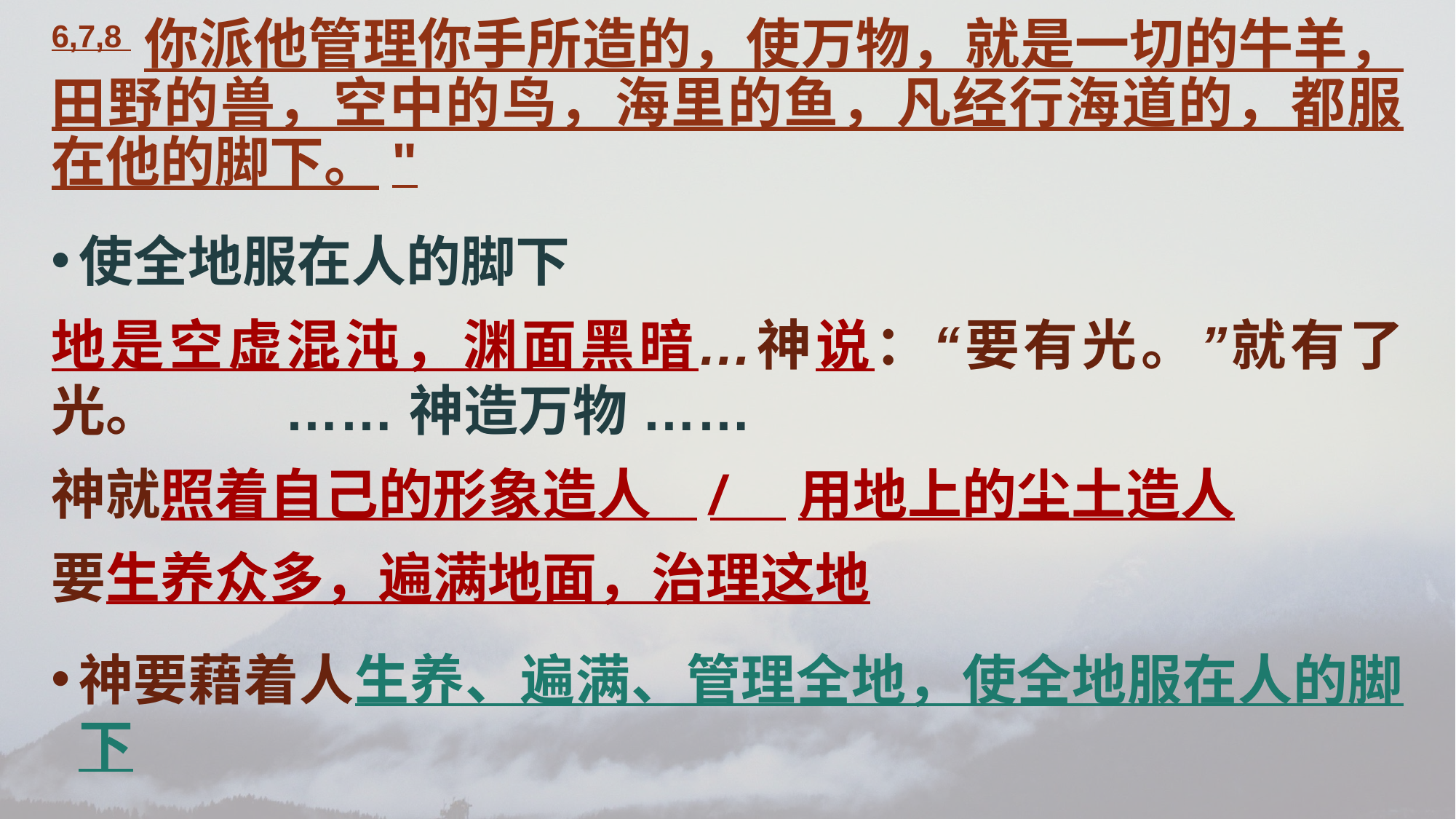

6,7,8 你派他管理你手所造的，使万物，就是一切的牛羊，田野的兽，空中的鸟，海里的鱼，凡经行海道的，都服在他的脚下。"
使全地服在人的脚下
地是空虚混沌，渊面黑暗…神说：“要有光。”就有了光。	 …… 神造万物 ……
神就照着自己的形象造人   /    用地上的尘土造人
要生养众多，遍满地面，治理这地
神要藉着人生养、遍满、管理全地，使全地服在人的脚下